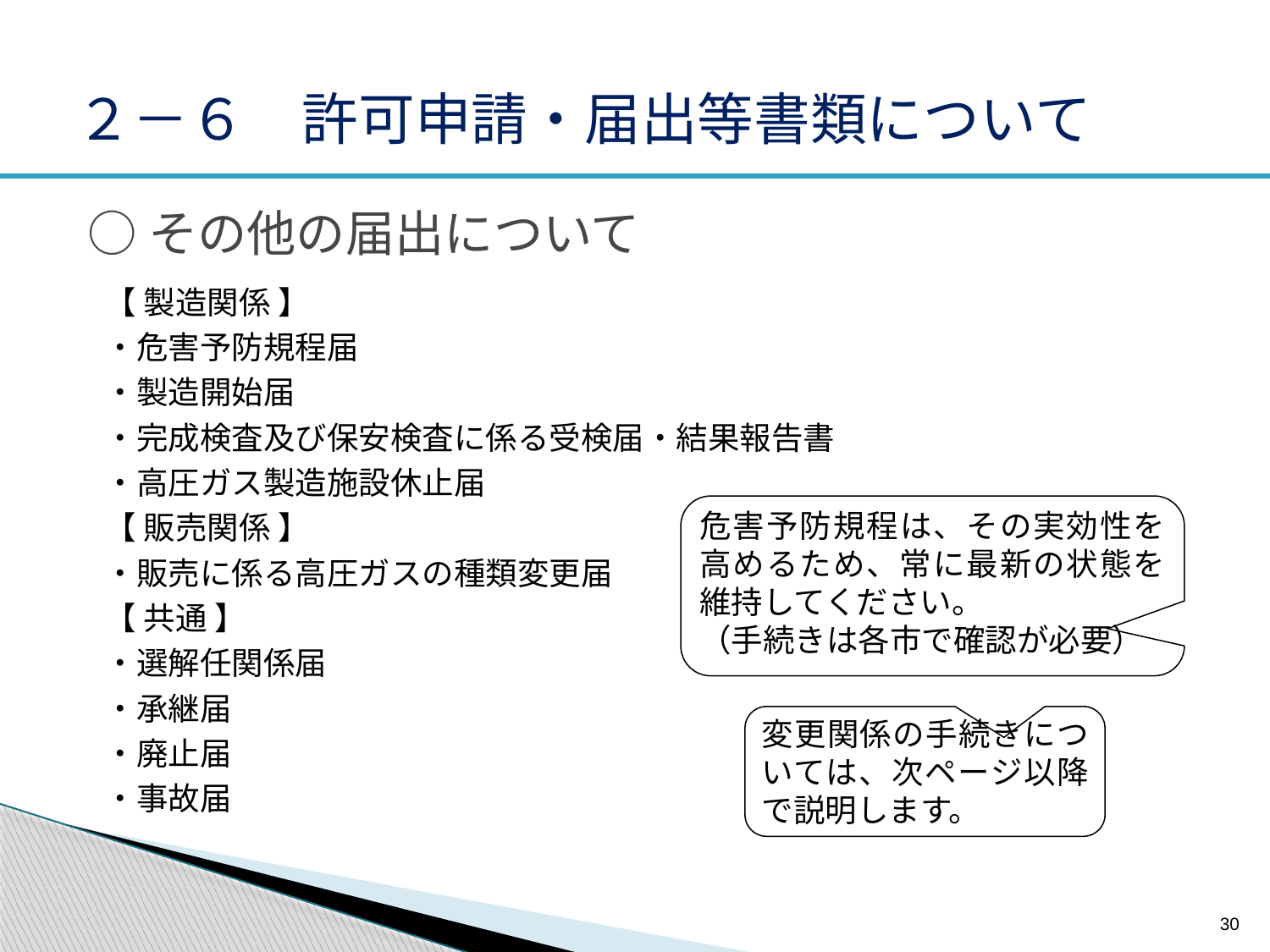

# ２－６　許可申請・届出等書類について
○その他の届出について
【 製造関係 】
・危害予防規程届
・製造開始届
・完成検査及び保安検査に係る受検届・結果報告書
・高圧ガス製造施設休止届
【 販売関係 】
・販売に係る高圧ガスの種類変更届
【 共通 】
・選解任関係届
・承継届
・廃止届
・事故届
危害予防規程は、その実効性を高めるため、常に最新の状態を維持してください。
（手続きは各市で確認が必要）
変更関係の手続きについては、次ページ以降で説明します。
30